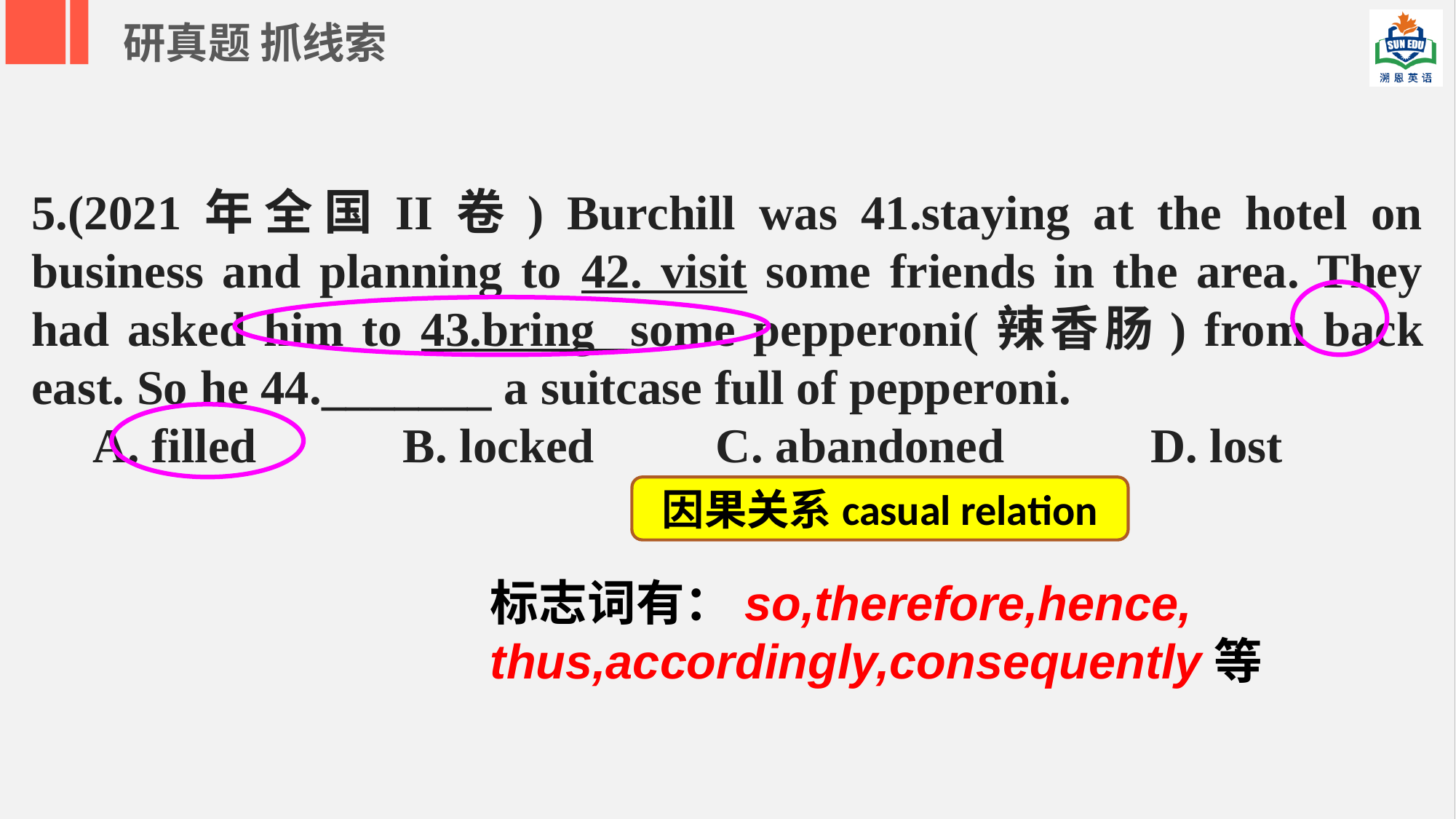

研真题 抓线索
5.(2021年全国II卷) Burchill was 41.staying at the hotel on business and planning to 42. visit some friends in the area. They had asked him to 43.bring  some pepperoni(辣香肠) from back east. So he 44._______ a suitcase full of pepperoni.
     A. filled            B. locked          C. abandoned            D. lost

因果关系casual relation
标志词有：so,therefore,hence,
thus,accordingly,consequently等